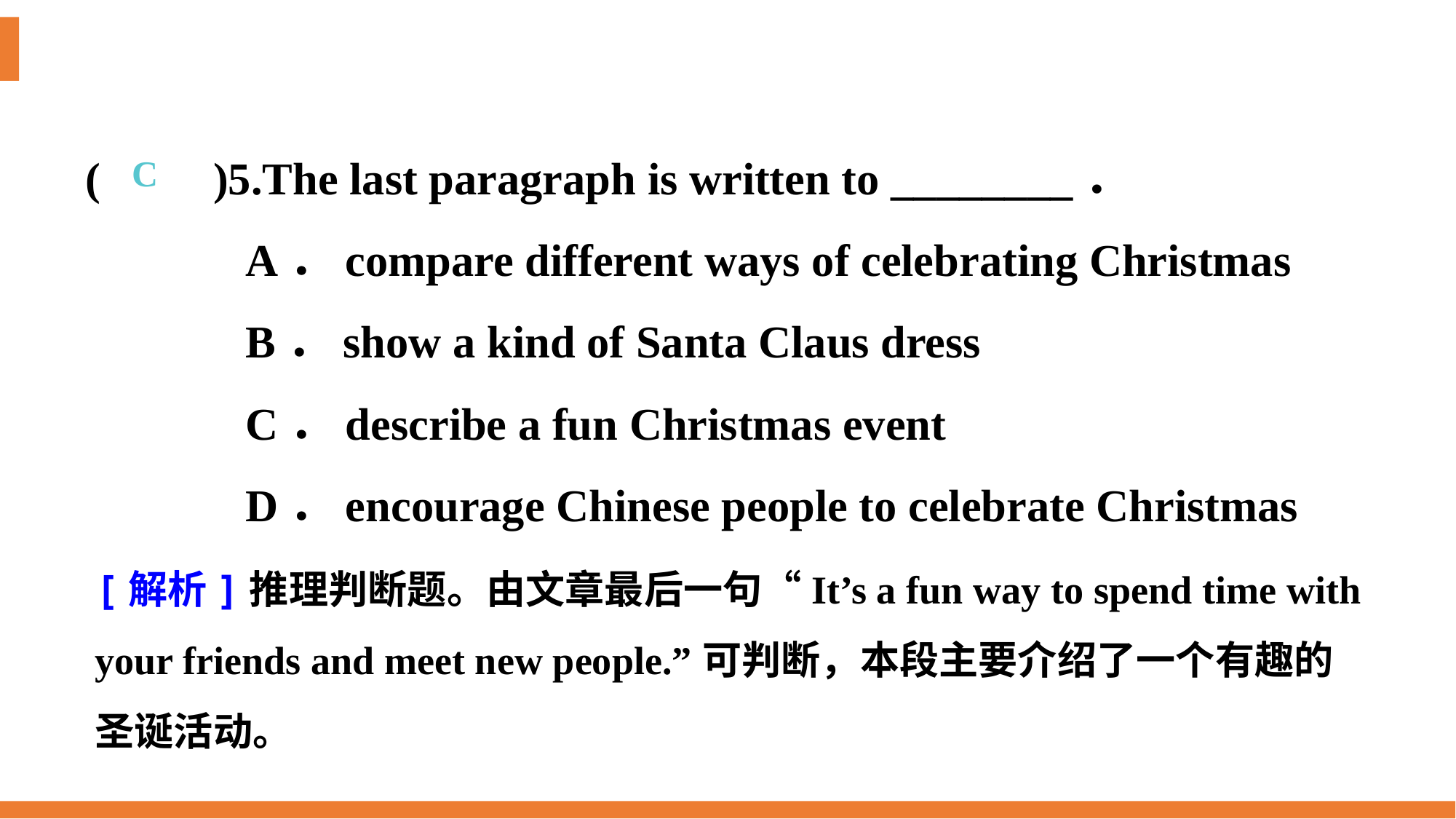

(　　)5.The last paragraph is written to ________．
A．compare different ways of celebrating Christmas
B．show a kind of Santa Claus dress
C．describe a fun Christmas event
D．encourage Chinese people to celebrate Christmas
C
[解析]推理判断题。由文章最后一句“It’s a fun way to spend time with your friends and meet new people.”可判断，本段主要介绍了一个有趣的圣诞活动。